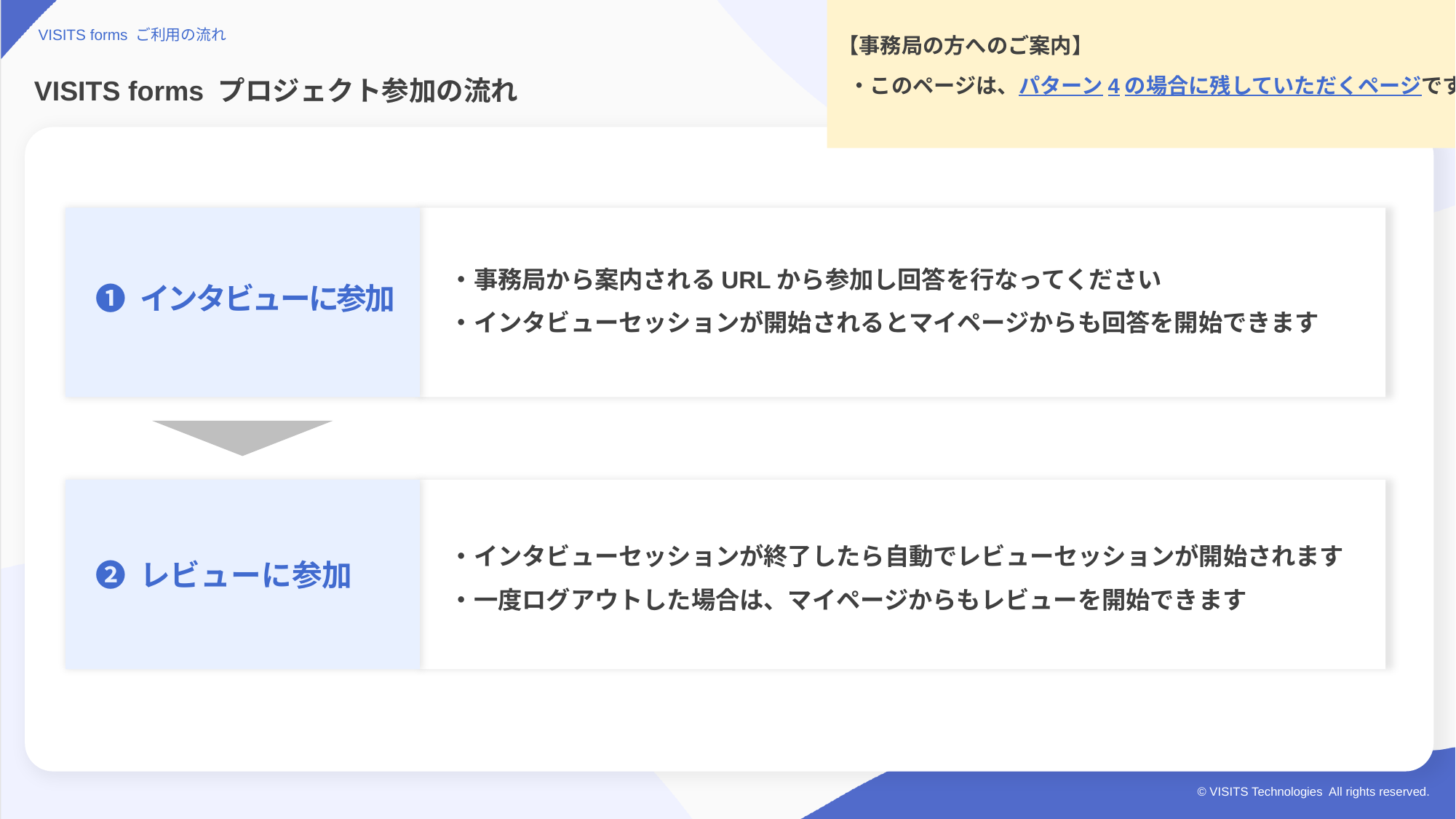

【事務局の方へのご案内】

 ・このページは、パターン4の場合に残していただくページです
VISITS forms ご利用の流れ
# VISITS forms プロジェクト参加の流れ

❶ インタビューに参加
・事務局から案内されるURLから参加し回答を行なってください

・インタビューセッションが開始されるとマイページからも回答を開始できます

❷ レビューに参加
・インタビューセッションが終了したら自動でレビューセッションが開始されます

・一度ログアウトした場合は、マイページからもレビューを開始できます
© VISITS Technologies  All rights reserved.